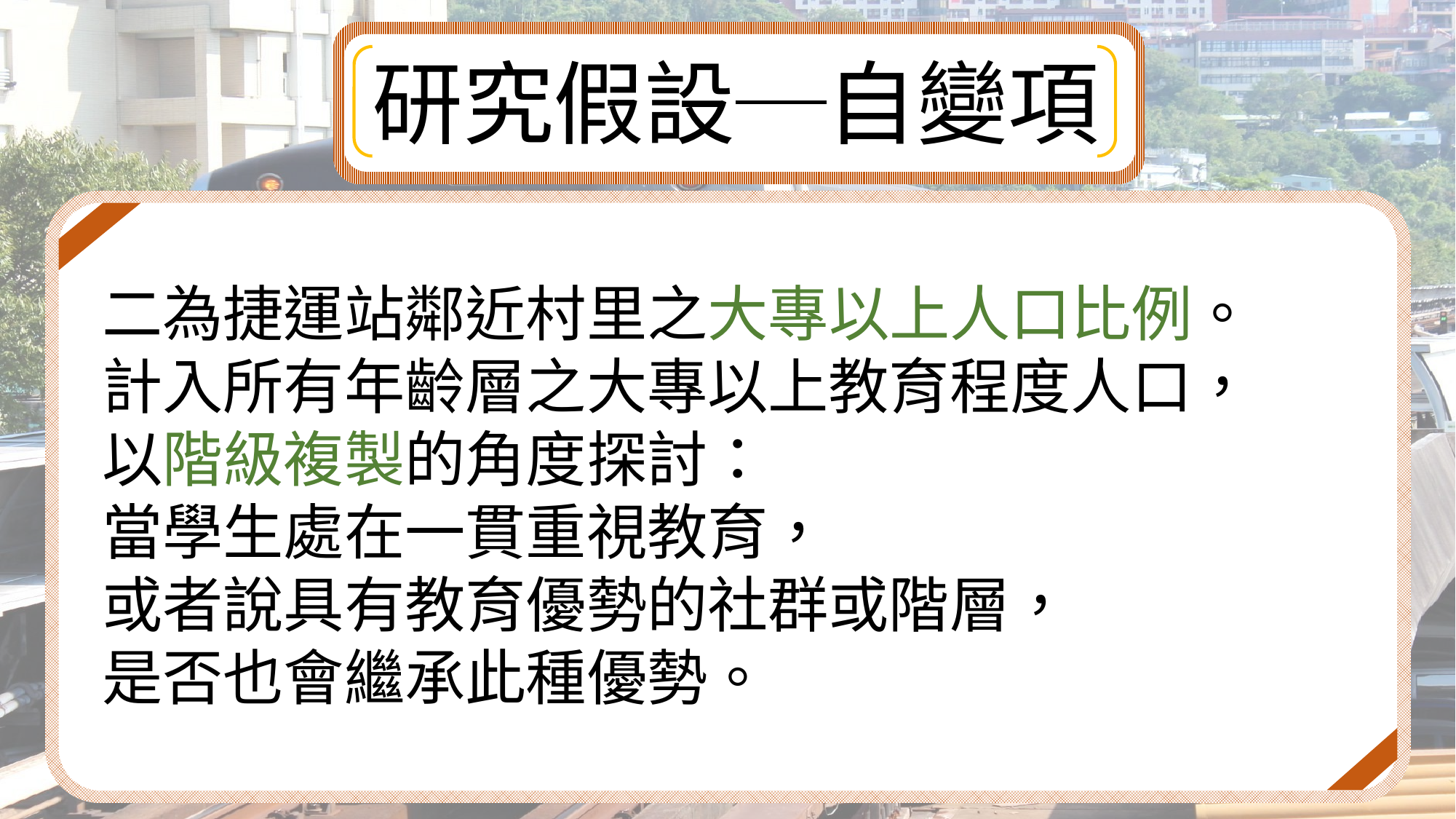

研究假設─自變項

二為捷運站鄰近村里之大專以上人口比例。
計入所有年齡層之大專以上教育程度人口，
以階級複製的角度探討：
當學生處在一貫重視教育，
或者說具有教育優勢的社群或階層，
是否也會繼承此種優勢。